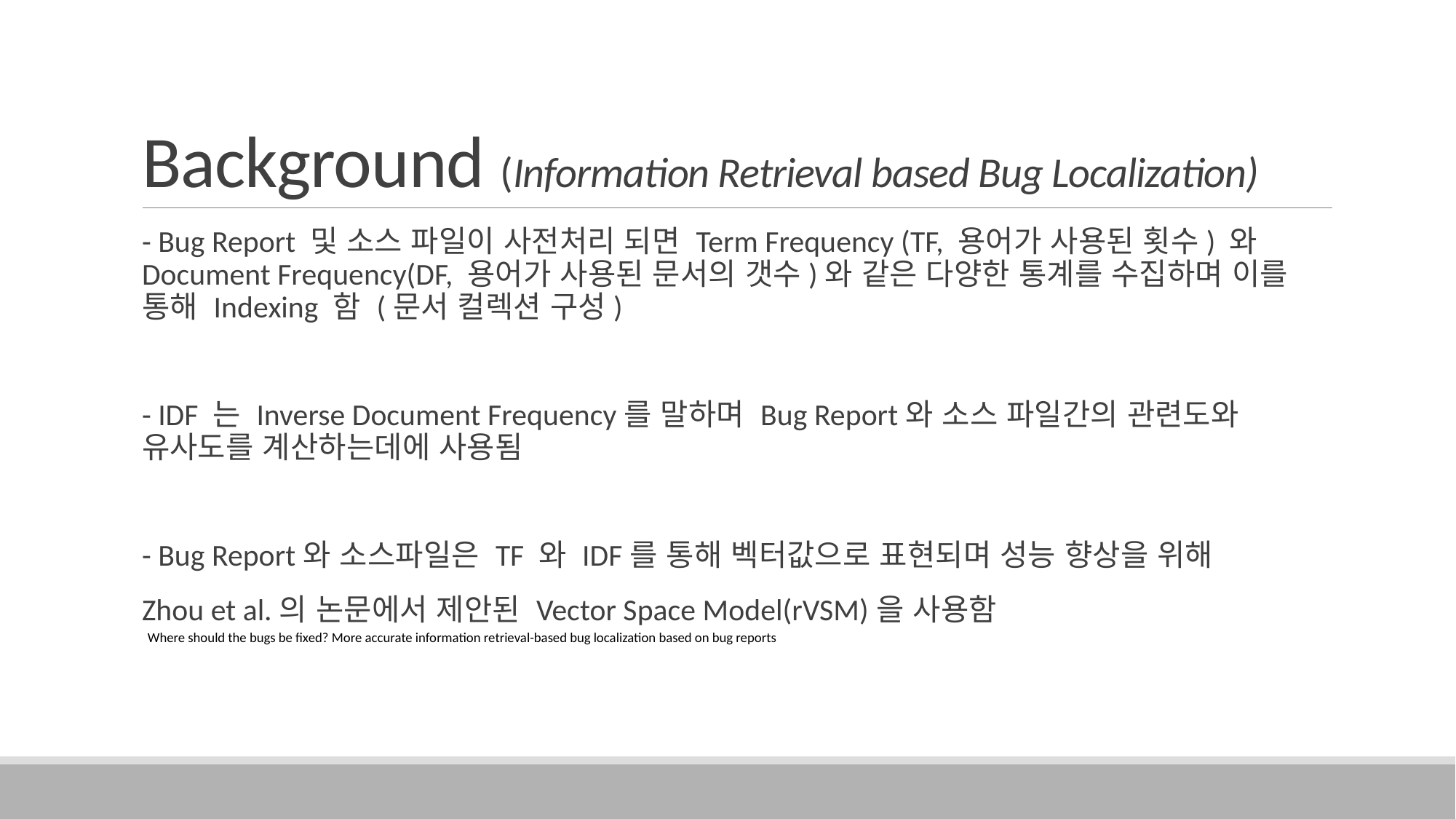

# Background (Information Retrieval based Bug Localization)
- Bug Report 및 소스 파일이 사전처리 되면 Term Frequency (TF, 용어가 사용된 횟수) 와 Document Frequency(DF, 용어가 사용된 문서의 갯수)와 같은 다양한 통계를 수집하며 이를 통해 Indexing 함 (문서 컬렉션 구성)

- IDF 는 Inverse Document Frequency를 말하며 Bug Report와 소스 파일간의 관련도와 유사도를 계산하는데에 사용됨

- Bug Report와 소스파일은 TF 와 IDF를 통해 벡터값으로 표현되며 성능 향상을 위해
Zhou et al.의 논문에서 제안된 Vector Space Model(rVSM)을 사용함
Where should the bugs be fixed? More accurate information retrieval-based bug localization based on bug reports